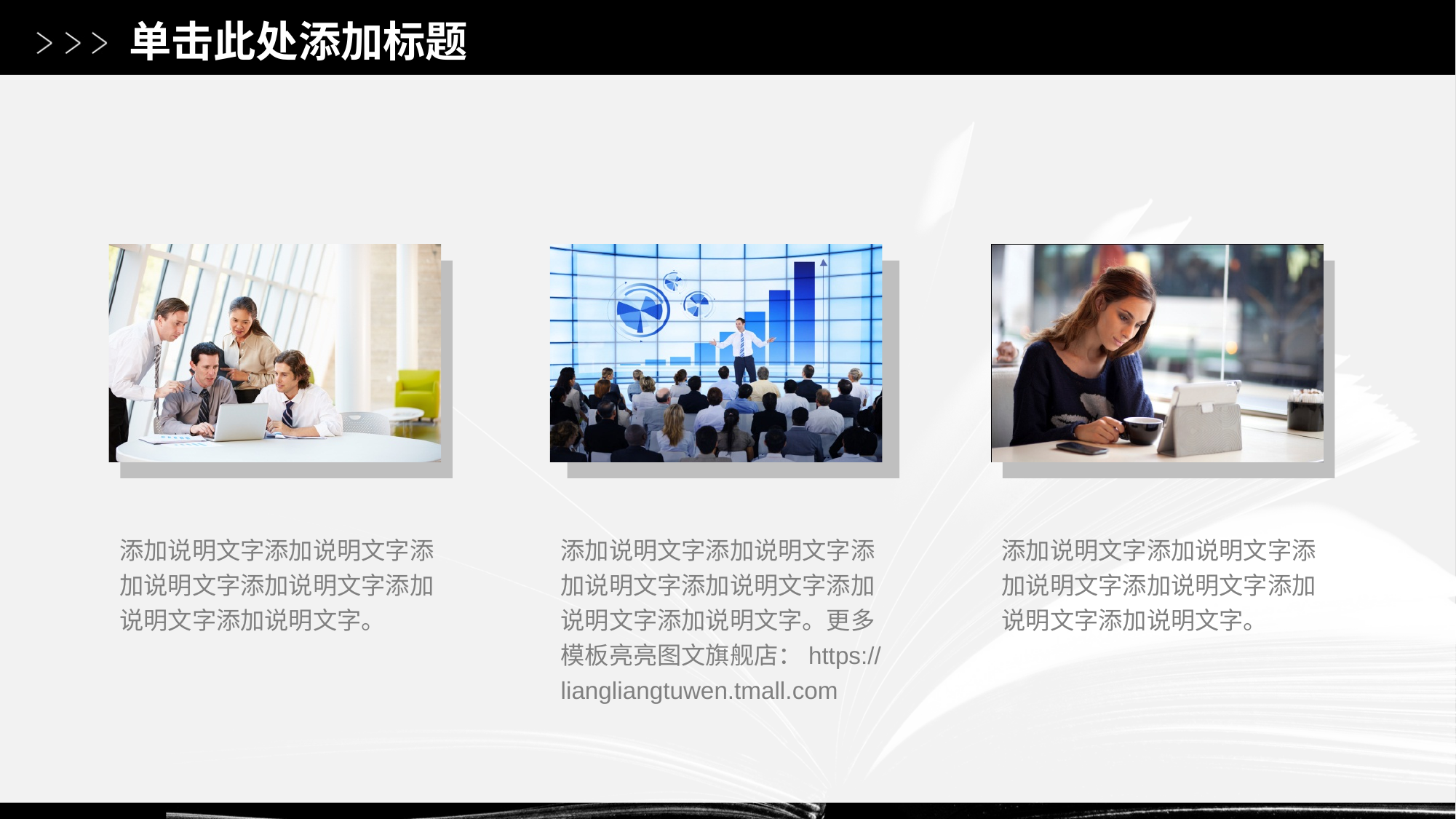

# 单击此处添加标题

添加说明文字添加说明文字添加说明文字添加说明文字添加说明文字添加说明文字。
添加说明文字添加说明文字添加说明文字添加说明文字添加说明文字添加说明文字。更多模板亮亮图文旗舰店：https://liangliangtuwen.tmall.com
添加说明文字添加说明文字添加说明文字添加说明文字添加说明文字添加说明文字。